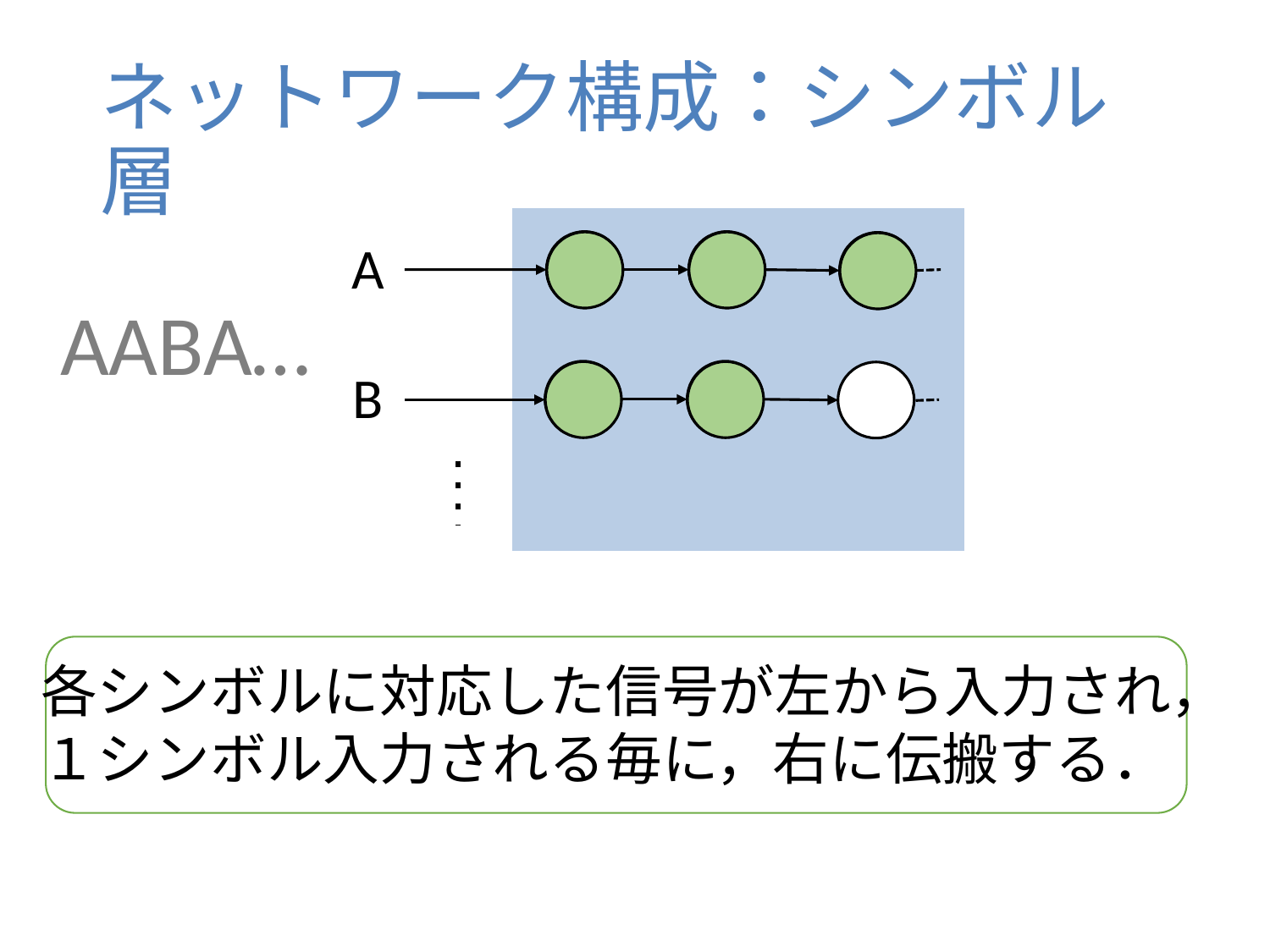

# ネットワーク構成：シンボル層

A

AABA…
B

各シンボルに対応した信号が左から入力され，
１シンボル入力される毎に，右に伝搬する．